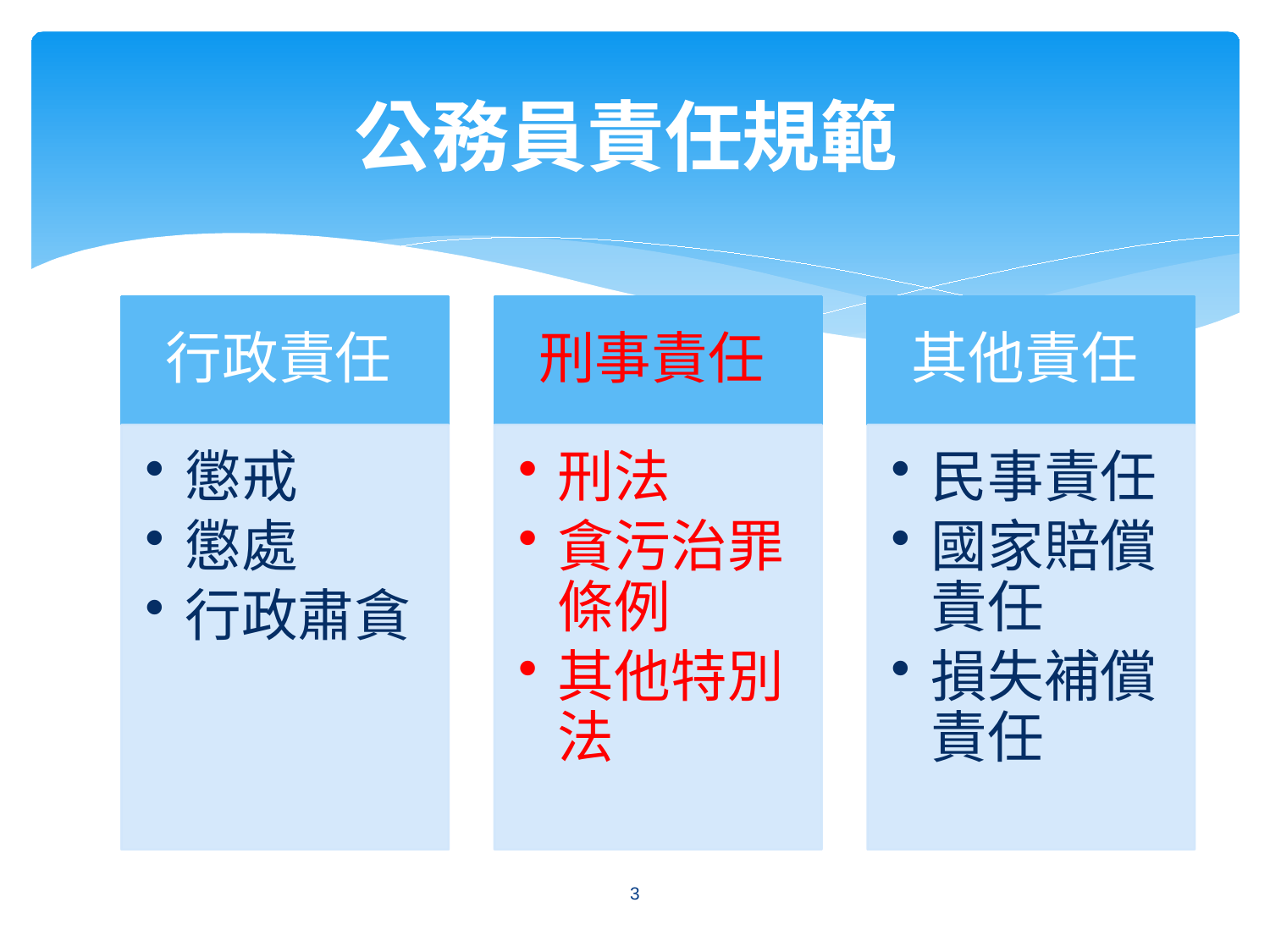

# 公務員責任規範
行政責任
懲戒
懲處
行政肅貪
刑事責任
刑法
貪污治罪條例
其他特別法
其他責任
民事責任
國家賠償責任
損失補償責任
3